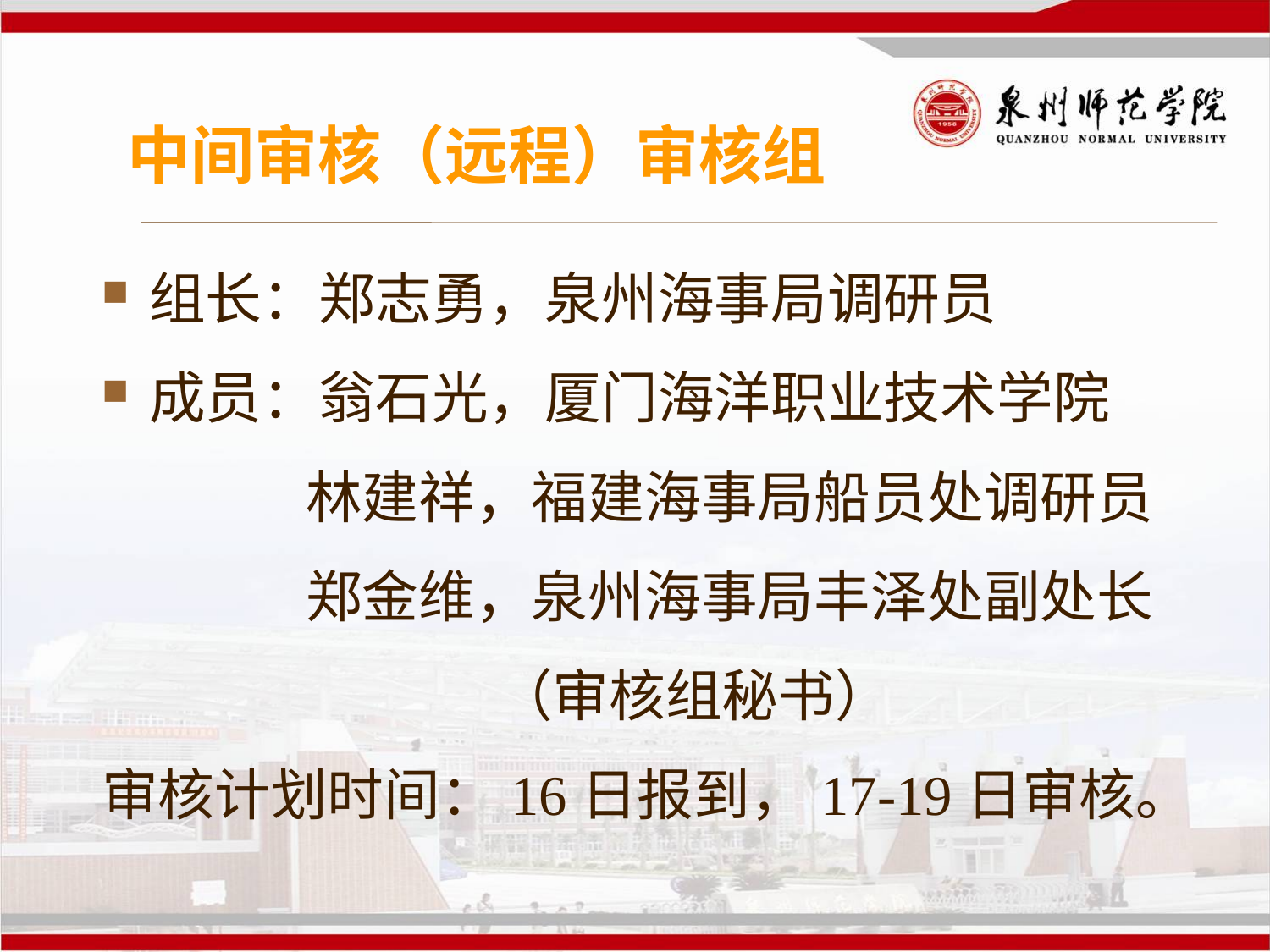

# 中间审核（远程）审核组
组长：郑志勇，泉州海事局调研员
成员：翁石光，厦门海洋职业技术学院
               林建祥，福建海事局船员处调研员
               郑金维，泉州海事局丰泽处副处长
                              （审核组秘书）
审核计划时间：16日报到，17-19日审核。